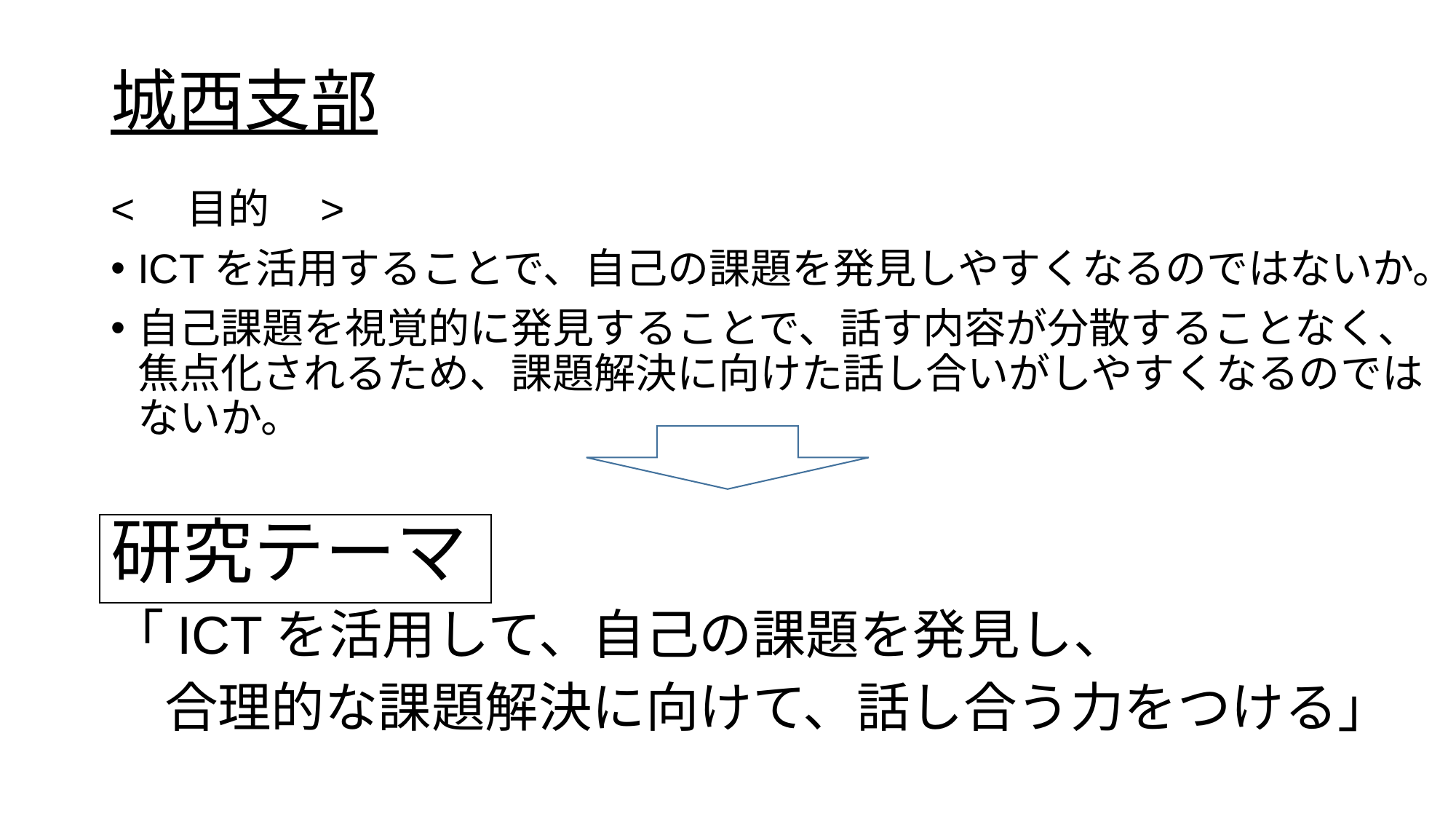

# 城西支部
<　目的　>
ICTを活用することで、自己の課題を発見しやすくなるのではないか。
自己課題を視覚的に発見することで、話す内容が分散することなく、焦点化されるため、課題解決に向けた話し合いがしやすくなるのではないか。

研究テーマ
「ICTを活用して、自己の課題を発見し、
　合理的な課題解決に向けて、話し合う力をつける」